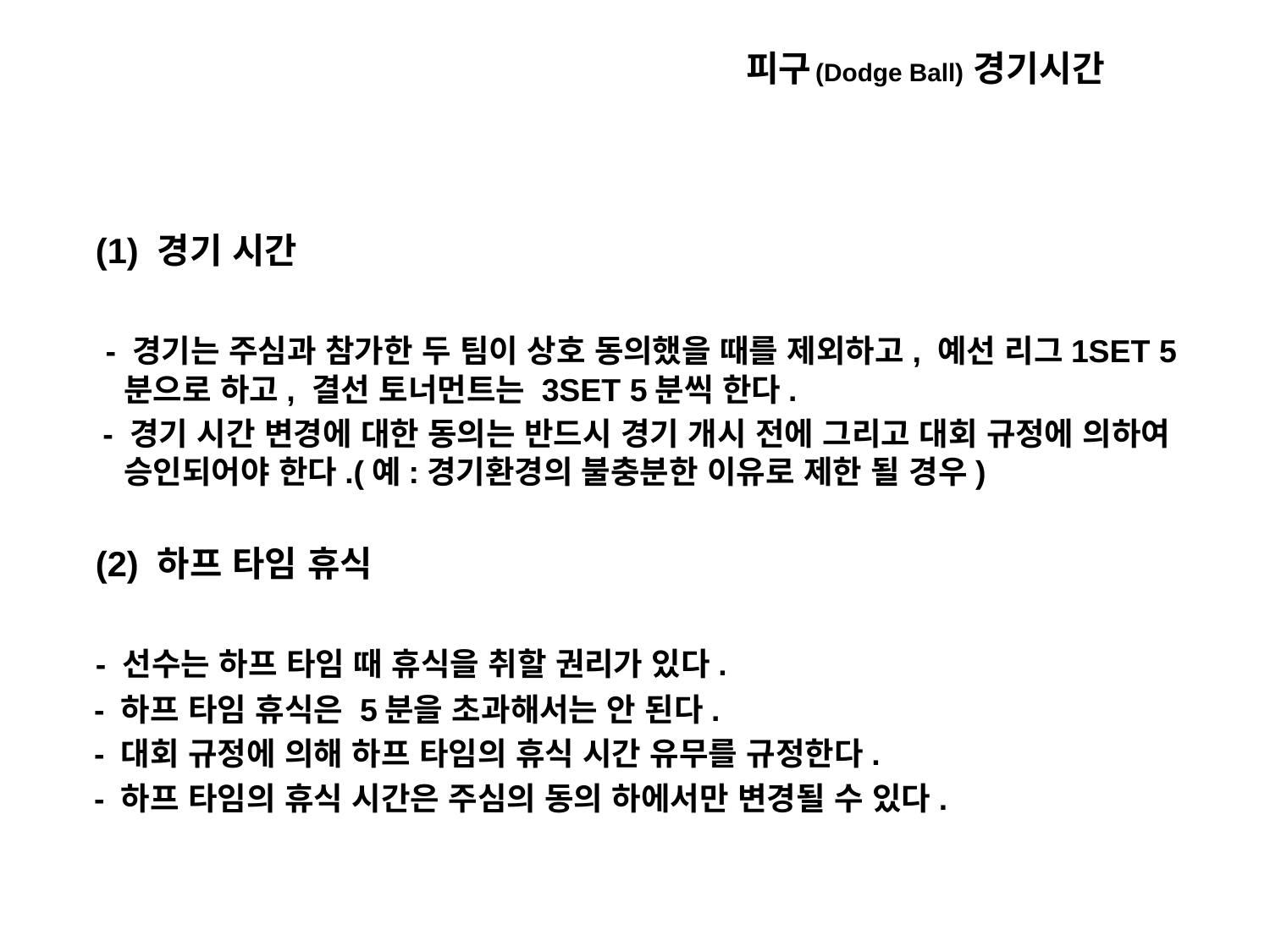

# 피구(Dodge Ball) 경기시간
  (1) 경기 시간

   - 경기는 주심과 참가한 두 팀이 상호 동의했을 때를 제외하고, 예선 리그1SET 5분으로 하고, 결선 토너먼트는 3SET 5분씩 한다.
   - 경기 시간 변경에 대한 동의는 반드시 경기 개시 전에 그리고 대회 규정에 의하여 승인되어야 한다.(예:경기환경의 불충분한 이유로 제한 될 경우)

  (2) 하프 타임 휴식

  - 선수는 하프 타임 때 휴식을 취할 권리가 있다.
  - 하프 타임 휴식은 5분을 초과해서는 안 된다.
  - 대회 규정에 의해 하프 타임의 휴식 시간 유무를 규정한다.
  - 하프 타임의 휴식 시간은 주심의 동의 하에서만 변경될 수 있다.